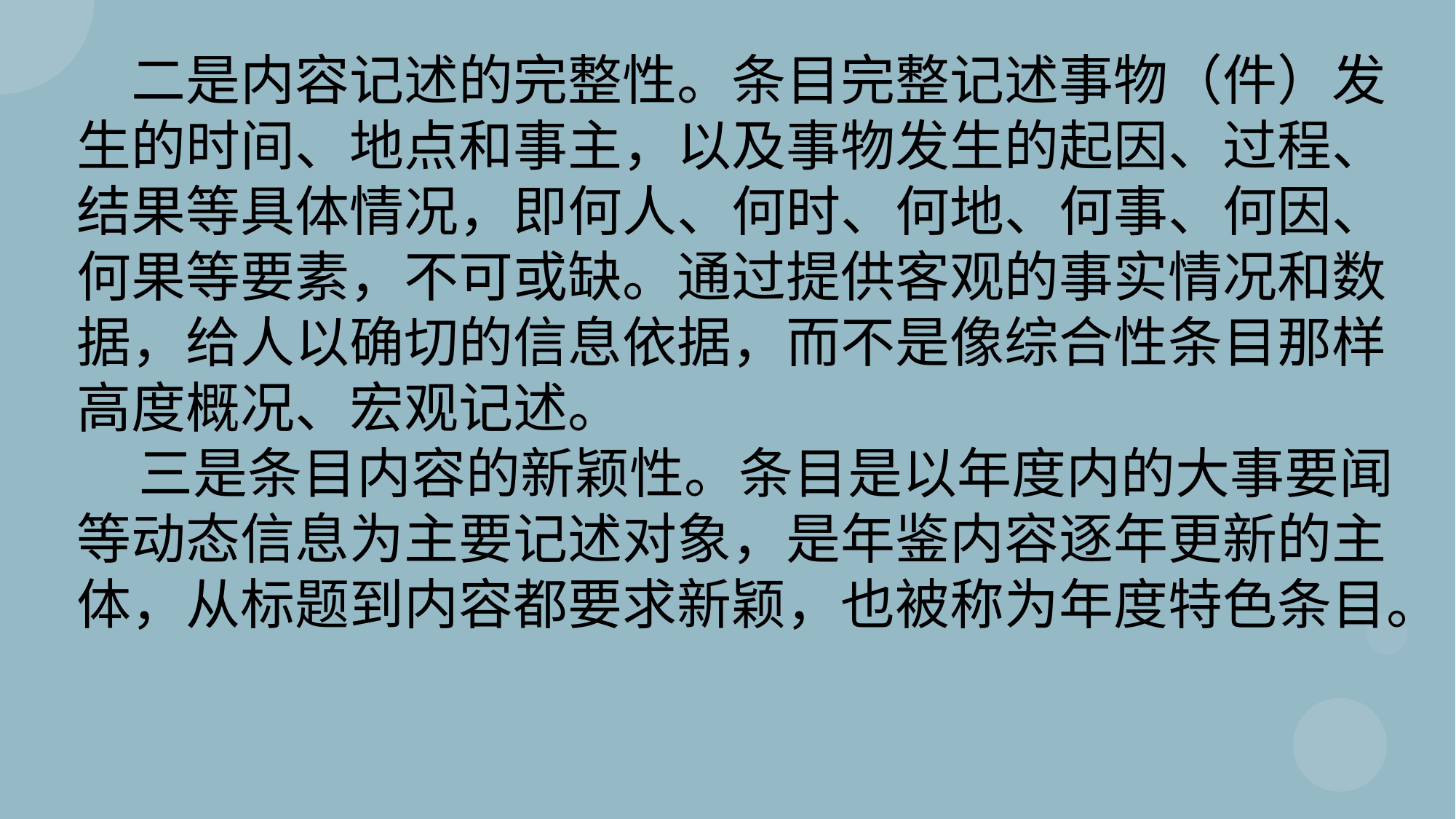

二是内容记述的完整性。条目完整记述事物（件）发生的时间、地点和事主，以及事物发生的起因、过程、结果等具体情况，即何人、何时、何地、何事、何因、何果等要素，不可或缺。通过提供客观的事实情况和数据，给人以确切的信息依据，而不是像综合性条目那样高度概况、宏观记述。
    三是条目内容的新颖性。条目是以年度内的大事要闻等动态信息为主要记述对象，是年鉴内容逐年更新的主体，从标题到内容都要求新颖，也被称为年度特色条目。